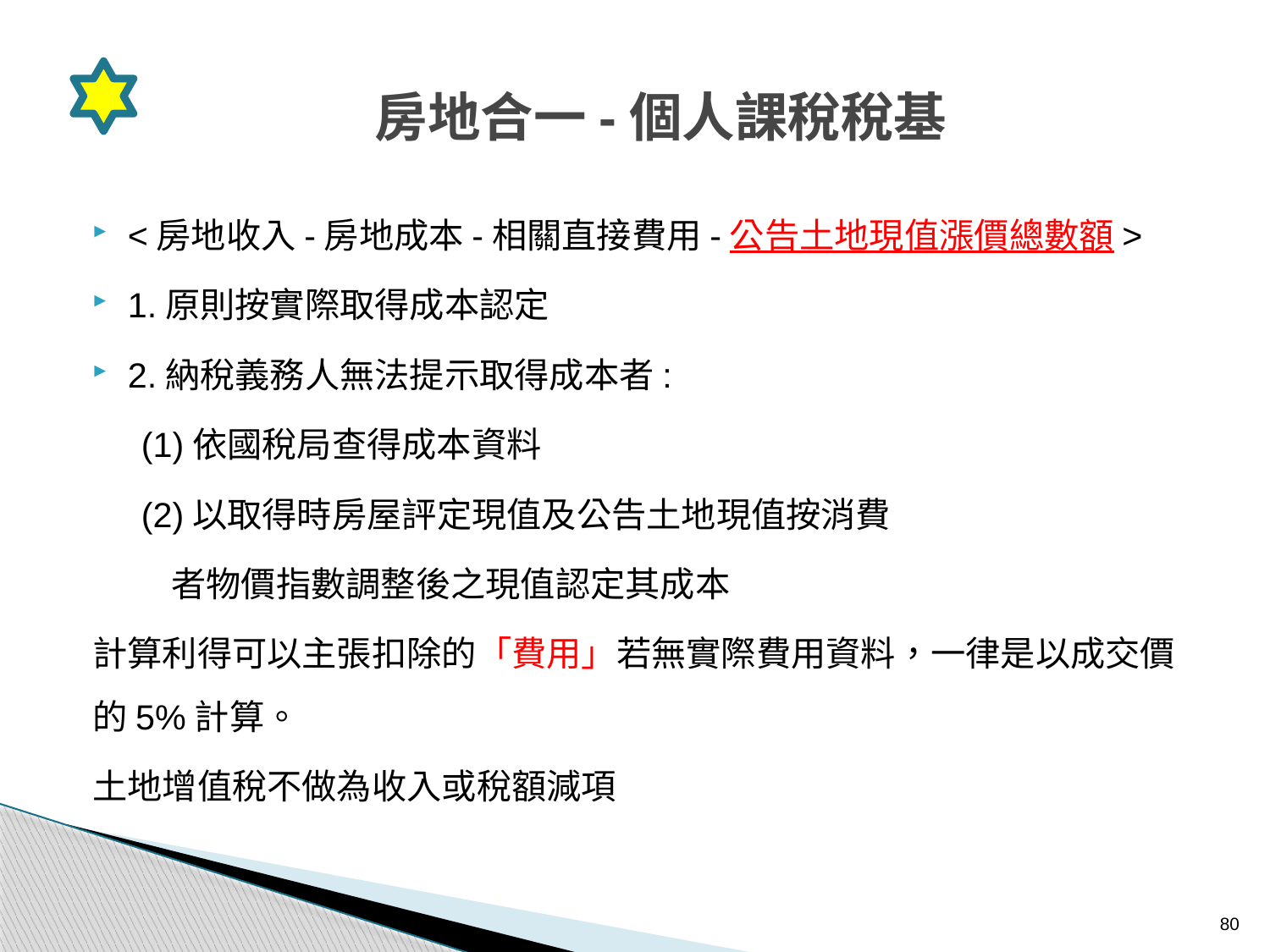

# 房地合一-個人課稅稅基

<房地收入-房地成本-相關直接費用-公告土地現值漲價總數額>
1.原則按實際取得成本認定
2.納稅義務人無法提示取得成本者:
     (1)依國稅局查得成本資料
     (2)以取得時房屋評定現值及公告土地現值按消費
         者物價指數調整後之現值認定其成本
計算利得可以主張扣除的「費用」若無實際費用資料，一律是以成交價的5%計算。
土地增值稅不做為收入或稅額減項
80